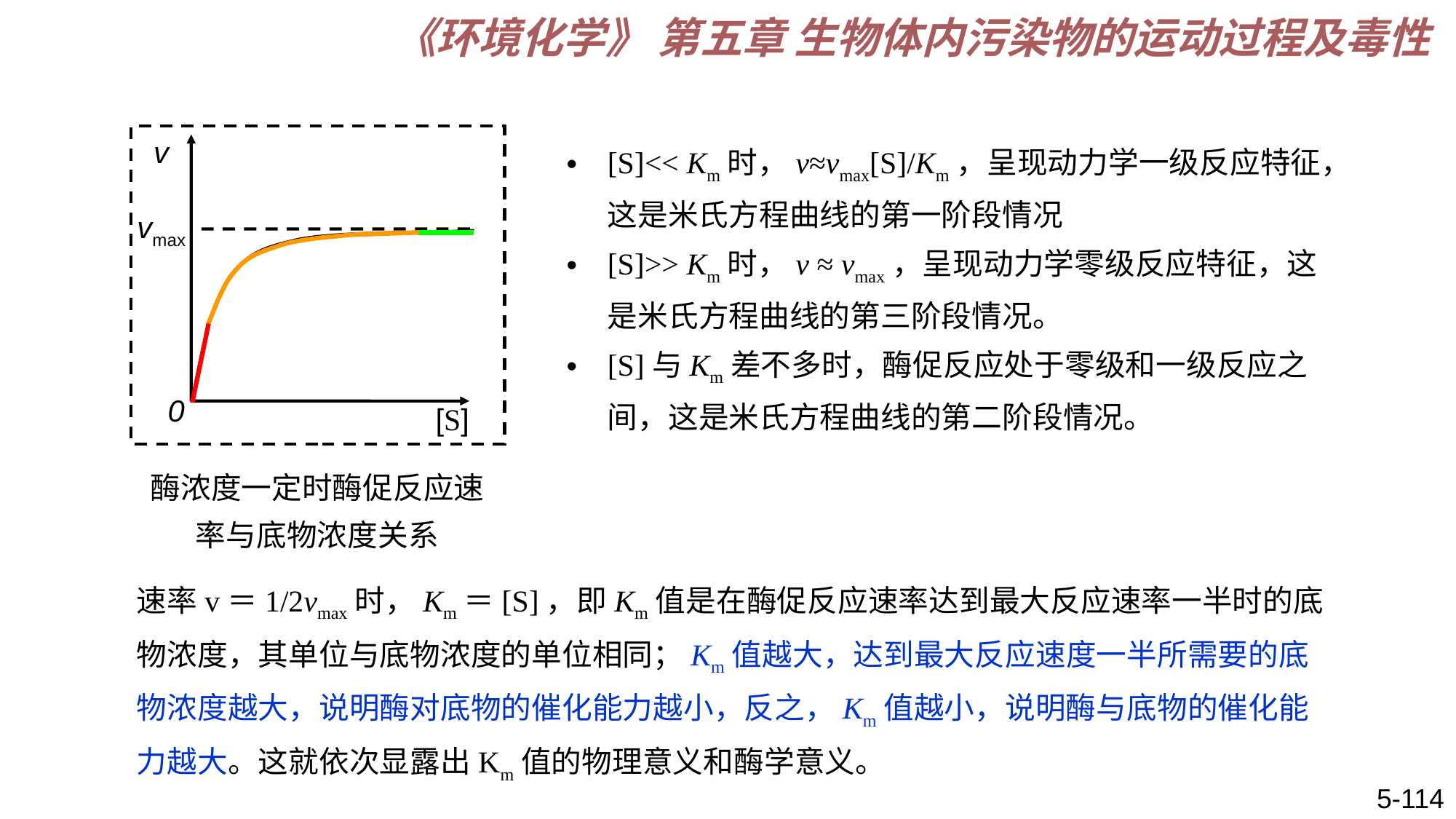

《环境化学》 第五章 生物体内污染物的运动过程及毒性

[S]<< Km时，v≈vmax[S]/Km，呈现动力学一级反应特征，这是米氏方程曲线的第一阶段情况
[S]>> Km时，v ≈ vmax，呈现动力学零级反应特征，这是米氏方程曲线的第三阶段情况。
[S]与Km差不多时，酶促反应处于零级和一级反应之间，这是米氏方程曲线的第二阶段情况。

v

vmax

0

[S]
酶浓度一定时酶促反应速率与底物浓度关系
速率v＝1/2vmax时，Km＝[S]，即Km值是在酶促反应速率达到最大反应速率一半时的底物浓度，其单位与底物浓度的单位相同；Km值越大，达到最大反应速度一半所需要的底物浓度越大，说明酶对底物的催化能力越小，反之，Km值越小，说明酶与底物的催化能力越大。这就依次显露出Km值的物理意义和酶学意义。
5-114